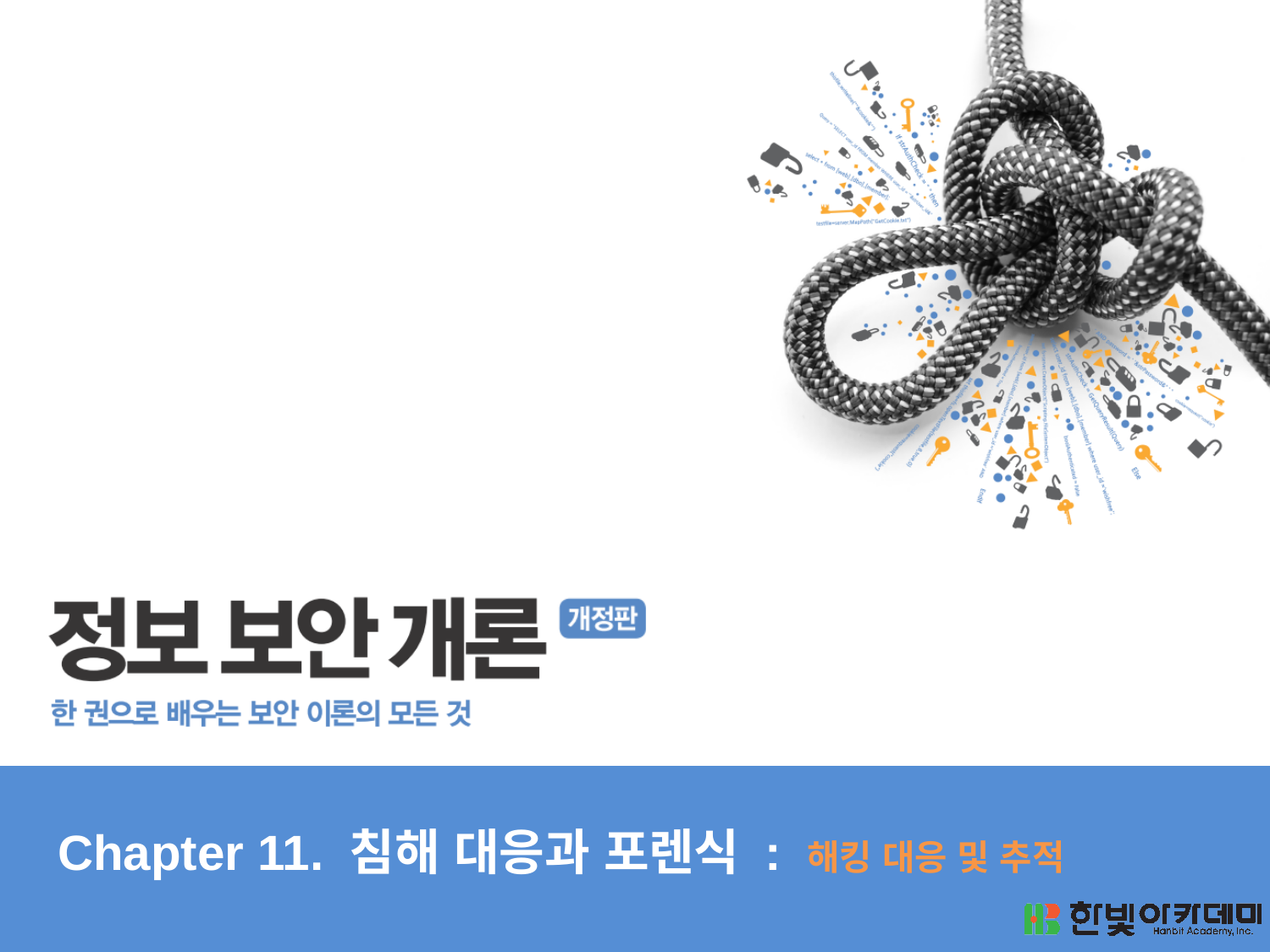

# Chapter 11. 침해 대응과 포렌식 : 해킹 대응 및 추적